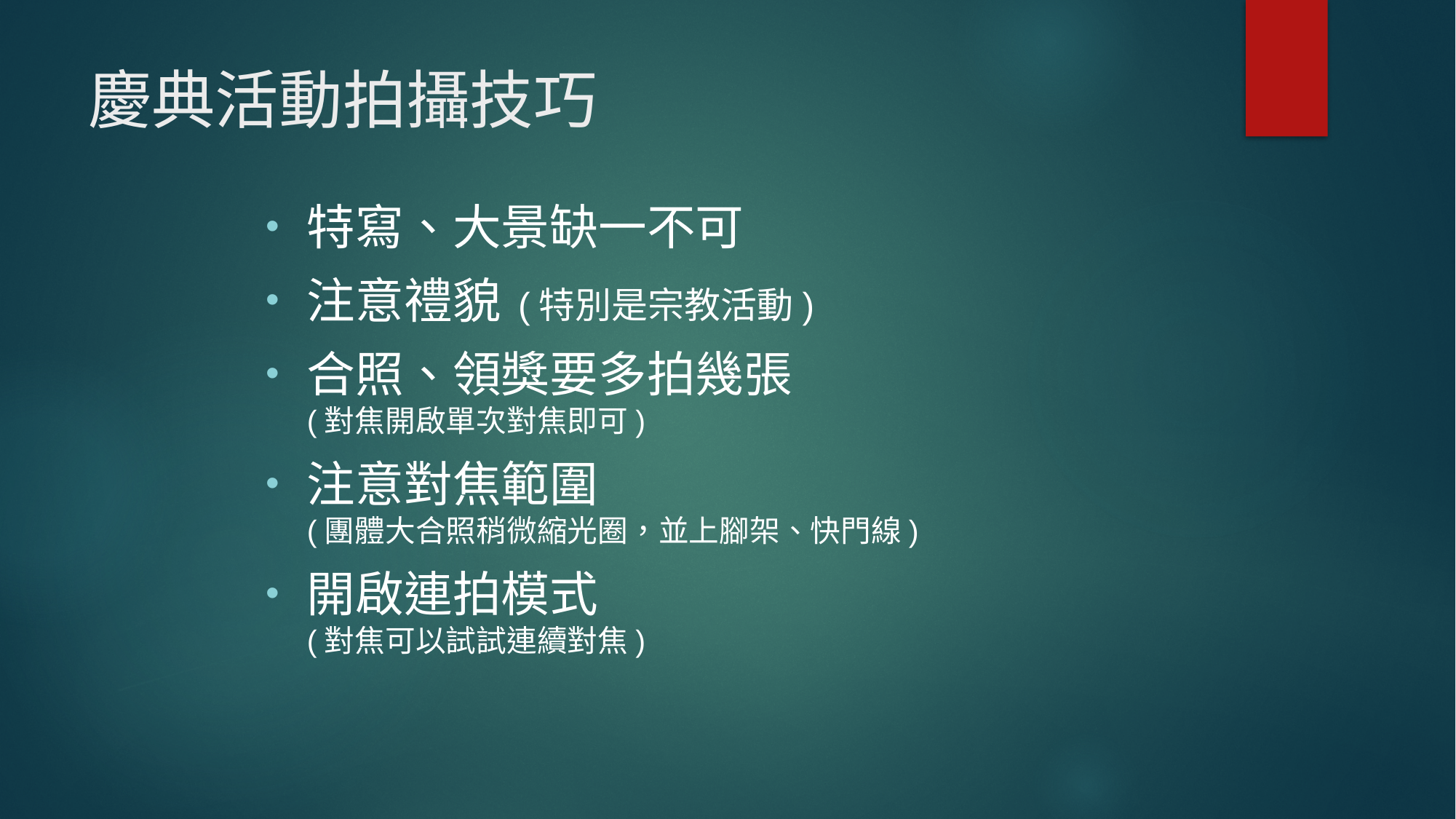

# 慶典活動拍攝技巧
特寫、大景缺一不可
注意禮貌 (特別是宗教活動)
合照、領獎要多拍幾張
(對焦開啟單次對焦即可)
注意對焦範圍
(團體大合照稍微縮光圈，並上腳架、快門線)
開啟連拍模式
(對焦可以試試連續對焦)